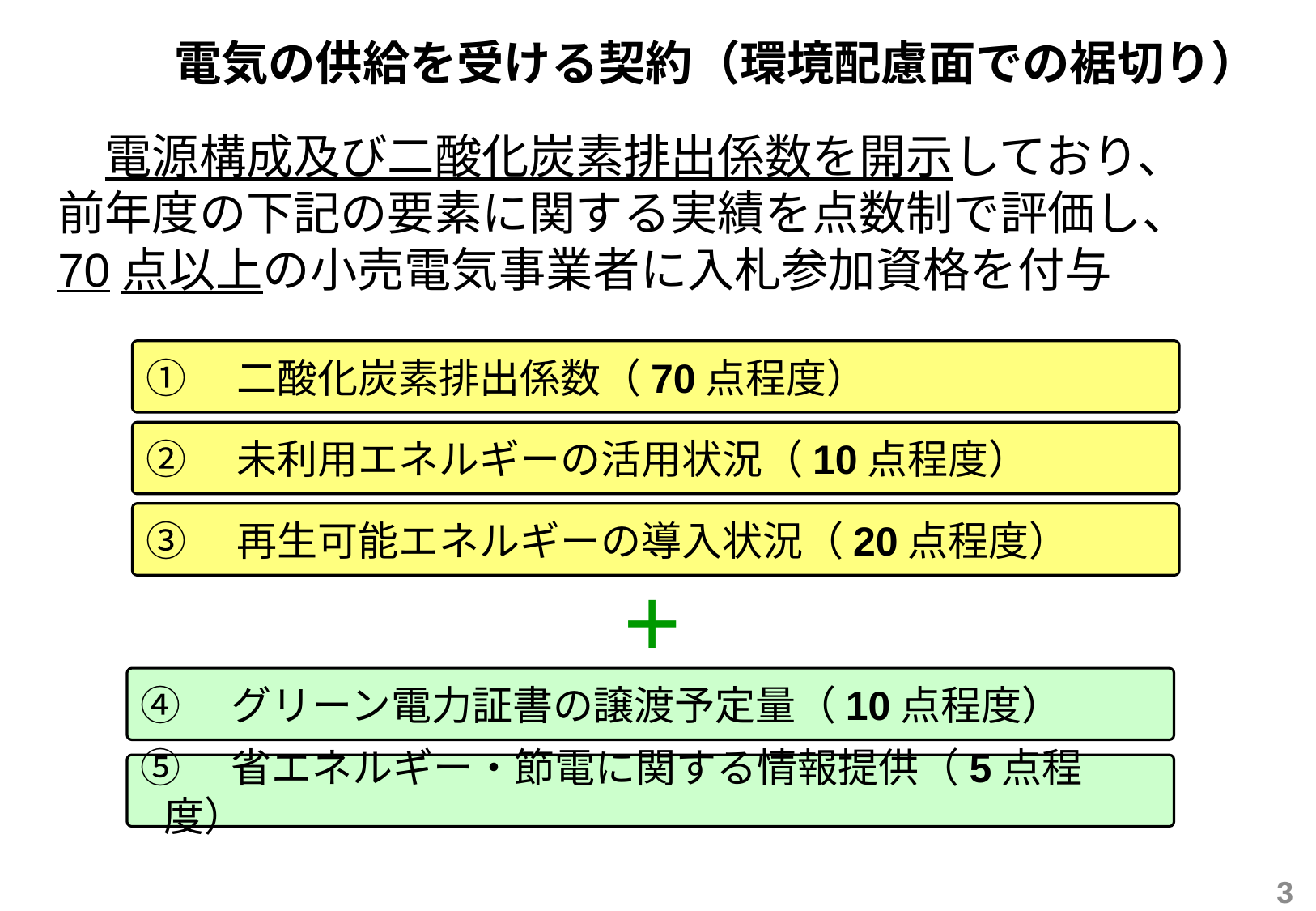

電気の供給を受ける契約（環境配慮面での裾切り）
　電源構成及び二酸化炭素排出係数を開示しており、前年度の下記の要素に関する実績を点数制で評価し、70点以上の小売電気事業者に入札参加資格を付与
①　二酸化炭素排出係数（70点程度）
②　未利用エネルギーの活用状況（10点程度）
③　再生可能エネルギーの導入状況（20点程度）
＋
④　グリーン電力証書の譲渡予定量（10点程度）
⑤　省エネルギー・節電に関する情報提供（5点程度）
3